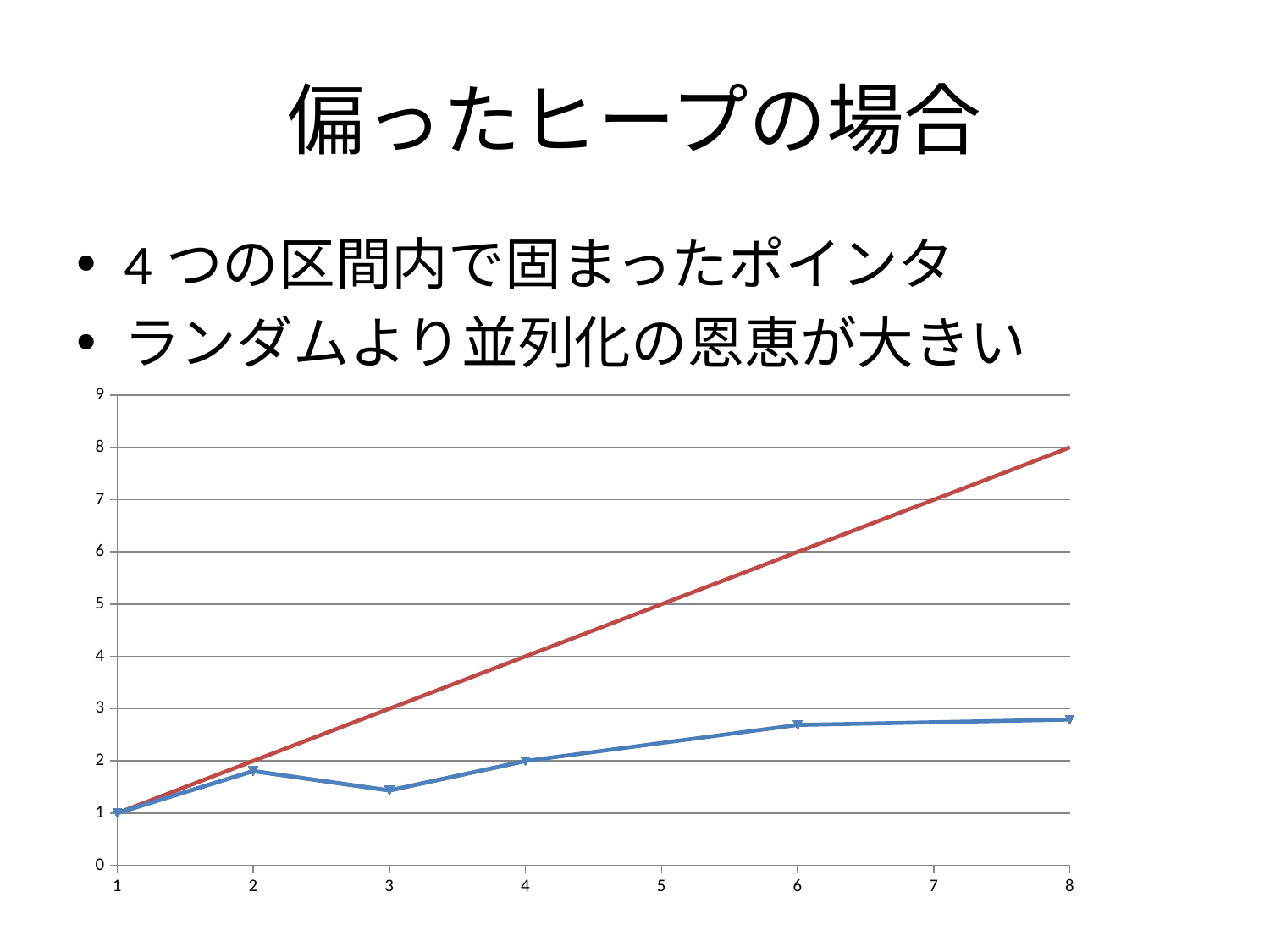

# 偏ったヒープの場合
4つの区間内で固まったポインタ
ランダムより並列化の恩恵が大きい

### Chart

| Category |  |  |  |
|---|---|---|---|